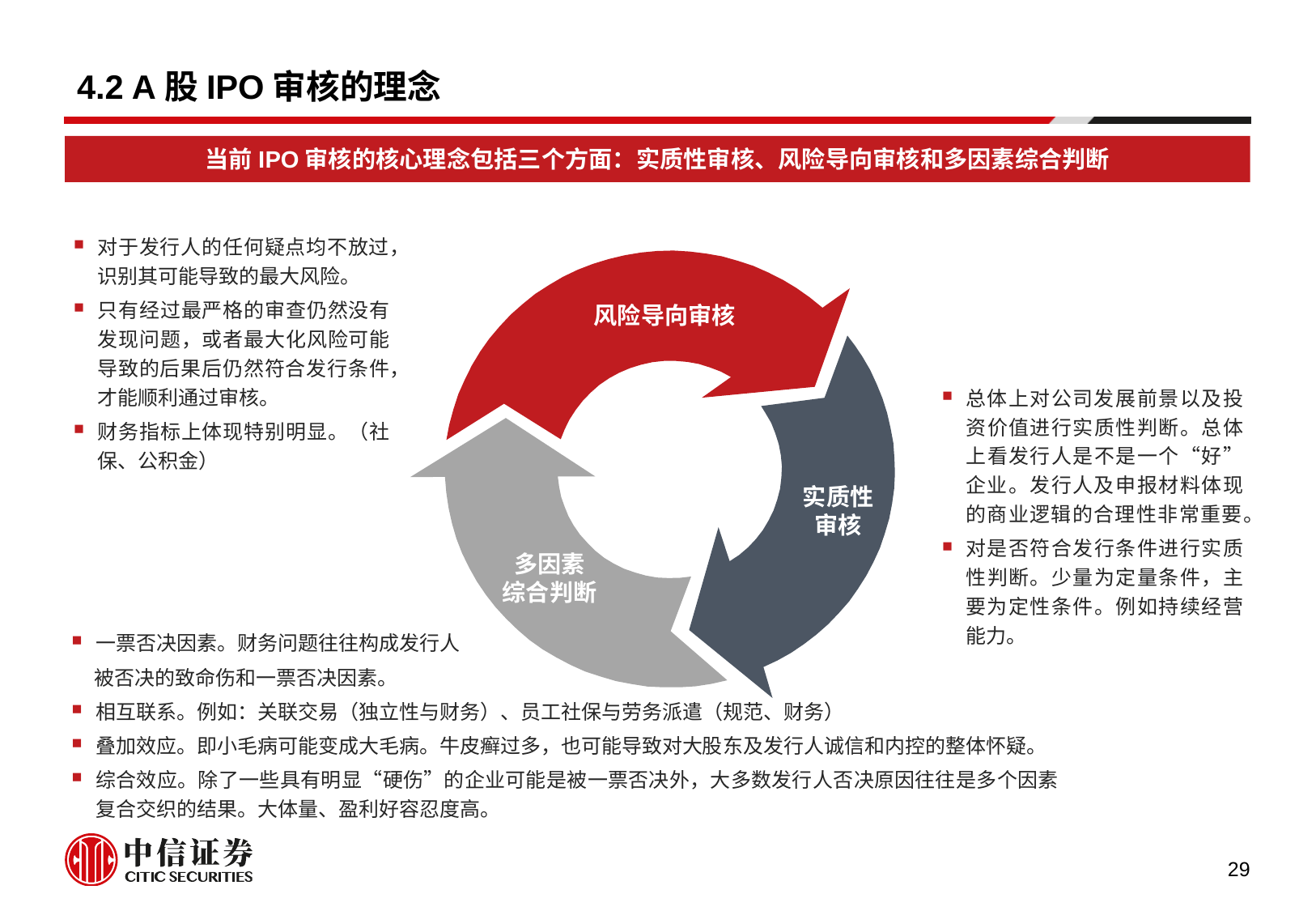

# 4.2 A股IPO审核的理念
当前IPO审核的核心理念包括三个方面：实质性审核、风险导向审核和多因素综合判断
对于发行人的任何疑点均不放过，识别其可能导致的最大风险。
只有经过最严格的审查仍然没有发现问题，或者最大化风险可能导致的后果后仍然符合发行条件，才能顺利通过审核。
财务指标上体现特别明显。（社保、公积金）

风险导向审核
实质性审核
多因素
综合判断
总体上对公司发展前景以及投资价值进行实质性判断。总体上看发行人是不是一个“好”企业。发行人及申报材料体现的商业逻辑的合理性非常重要。
对是否符合发行条件进行实质性判断。少量为定量条件，主要为定性条件。例如持续经营能力。
一票否决因素。财务问题往往构成发行人
    被否决的致命伤和一票否决因素。
相互联系。例如：关联交易（独立性与财务）、员工社保与劳务派遣（规范、财务）
叠加效应。即小毛病可能变成大毛病。牛皮癣过多，也可能导致对大股东及发行人诚信和内控的整体怀疑。
综合效应。除了一些具有明显“硬伤”的企业可能是被一票否决外，大多数发行人否决原因往往是多个因素复合交织的结果。大体量、盈利好容忍度高。